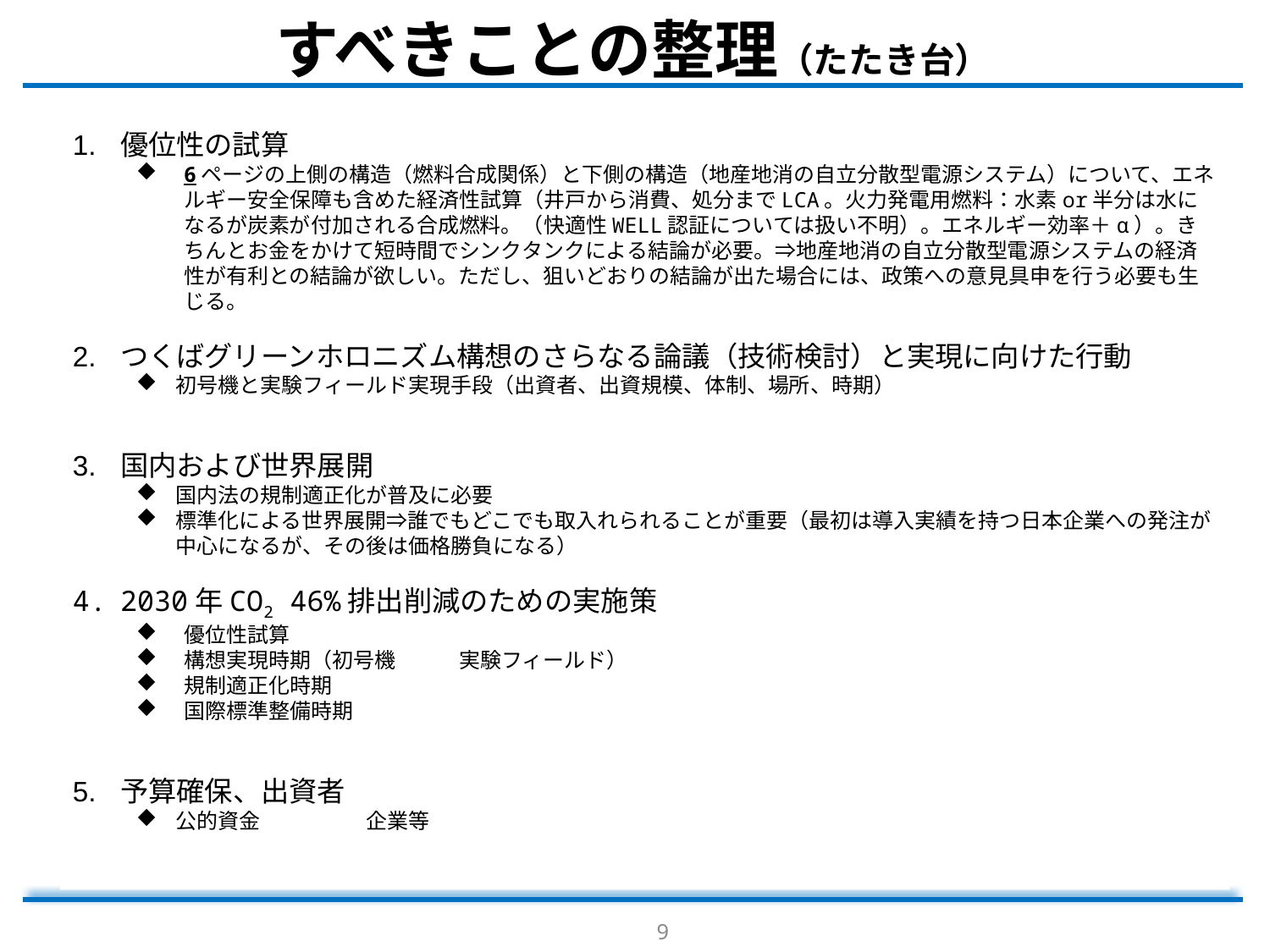

# すべきことの整理（たたき台）
優位性の試算
6ページの上側の構造（燃料合成関係）と下側の構造（地産地消の自立分散型電源システム）について、エネルギー安全保障も含めた経済性試算（井戸から消費、処分までLCA。火力発電用燃料：水素or半分は水になるが炭素が付加される合成燃料。（快適性WELL認証については扱い不明）。エネルギー効率＋α）。きちんとお金をかけて短時間でシンクタンクによる結論が必要。⇒地産地消の自立分散型電源システムの経済性が有利との結論が欲しい。ただし、狙いどおりの結論が出た場合には、政策への意見具申を行う必要も生じる。

つくばグリーンホロニズム構想のさらなる論議（技術検討）と実現に向けた行動
初号機と実験フィールド実現手段（出資者、出資規模、体制、場所、時期）

国内および世界展開
国内法の規制適正化が普及に必要
標準化による世界展開⇒誰でもどこでも取入れられることが重要（最初は導入実績を持つ日本企業への発注が中心になるが、その後は価格勝負になる）

2030年CO2 46%排出削減のための実施策
優位性試算
構想実現時期（初号機　　　実験フィールド）
規制適正化時期
国際標準整備時期

予算確保、出資者
公的資金　　　　　企業等

9